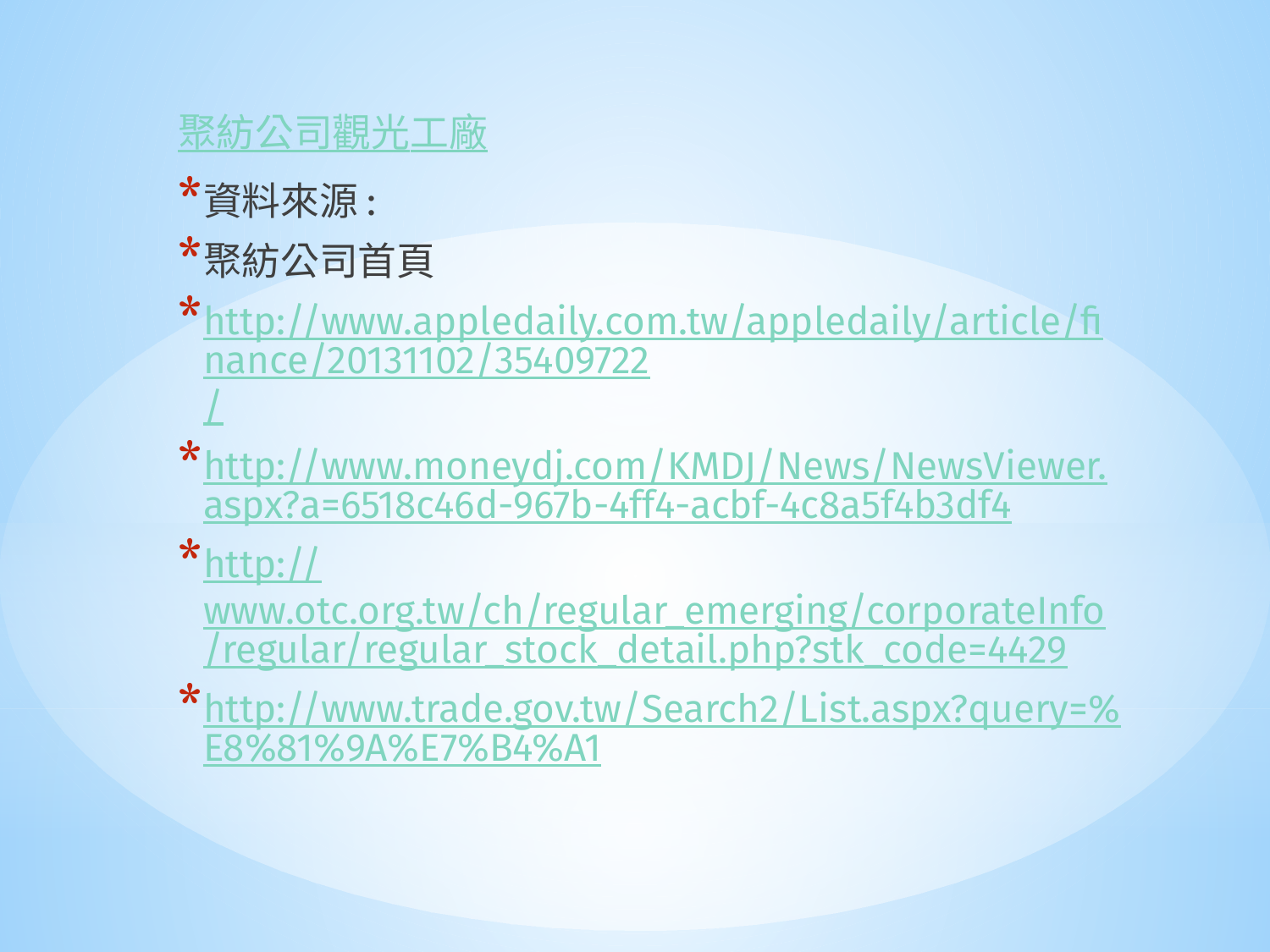

聚紡公司觀光工廠
資料來源:
聚紡公司首頁
http://www.appledaily.com.tw/appledaily/article/finance/20131102/35409722/
http://www.moneydj.com/KMDJ/News/NewsViewer.aspx?a=6518c46d-967b-4ff4-acbf-4c8a5f4b3df4
http://www.otc.org.tw/ch/regular_emerging/corporateInfo/regular/regular_stock_detail.php?stk_code=4429
http://www.trade.gov.tw/Search2/List.aspx?query=%E8%81%9A%E7%B4%A1